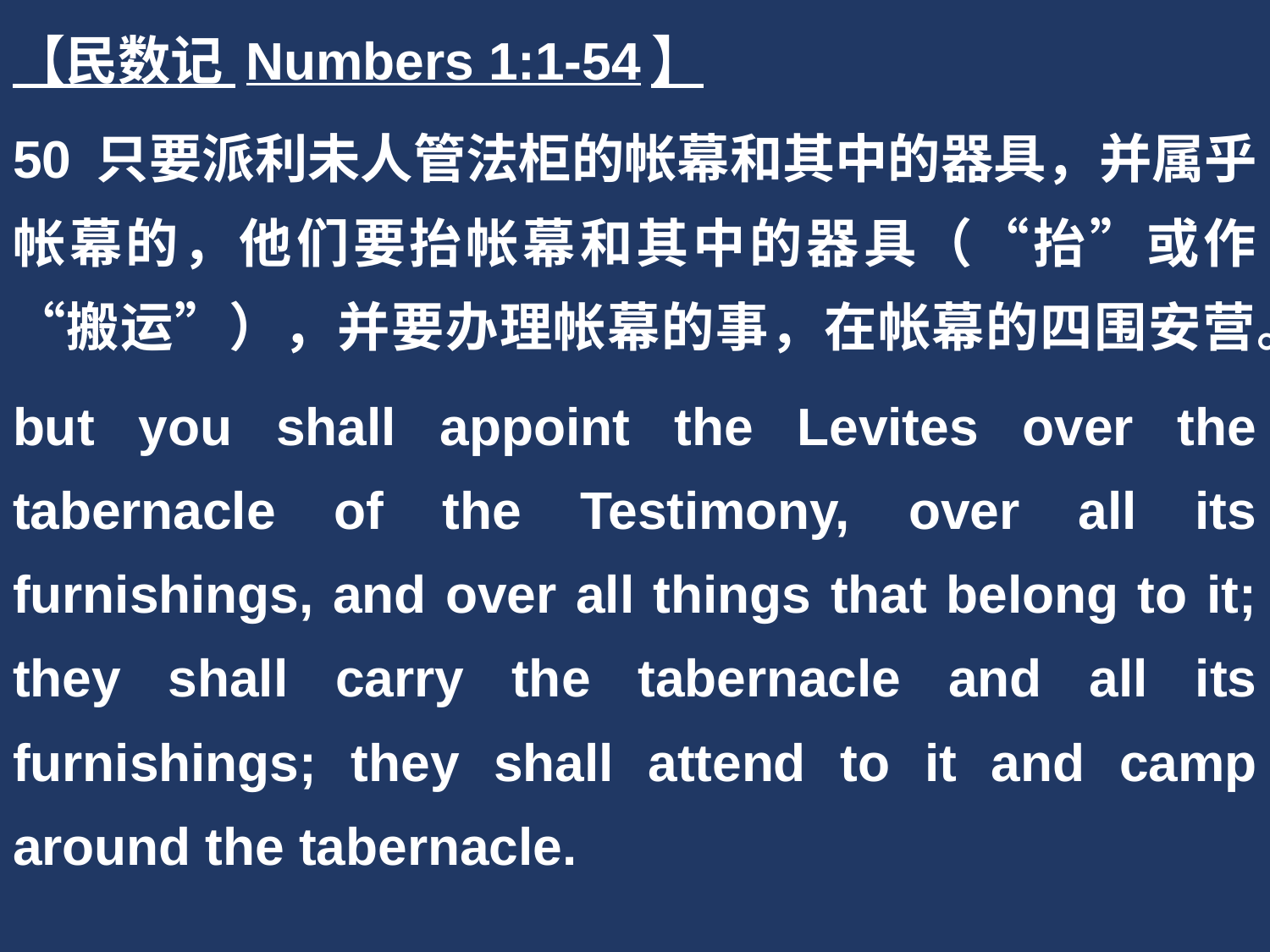

【民数记 Numbers 1:1-54】
50 只要派利未人管法柜的帐幕和其中的器具，并属乎帐幕的，他们要抬帐幕和其中的器具（“抬”或作“搬运”），并要办理帐幕的事，在帐幕的四围安营。
but you shall appoint the Levites over the tabernacle of the Testimony, over all its furnishings, and over all things that belong to it; they shall carry the tabernacle and all its furnishings; they shall attend to it and camp around the tabernacle.